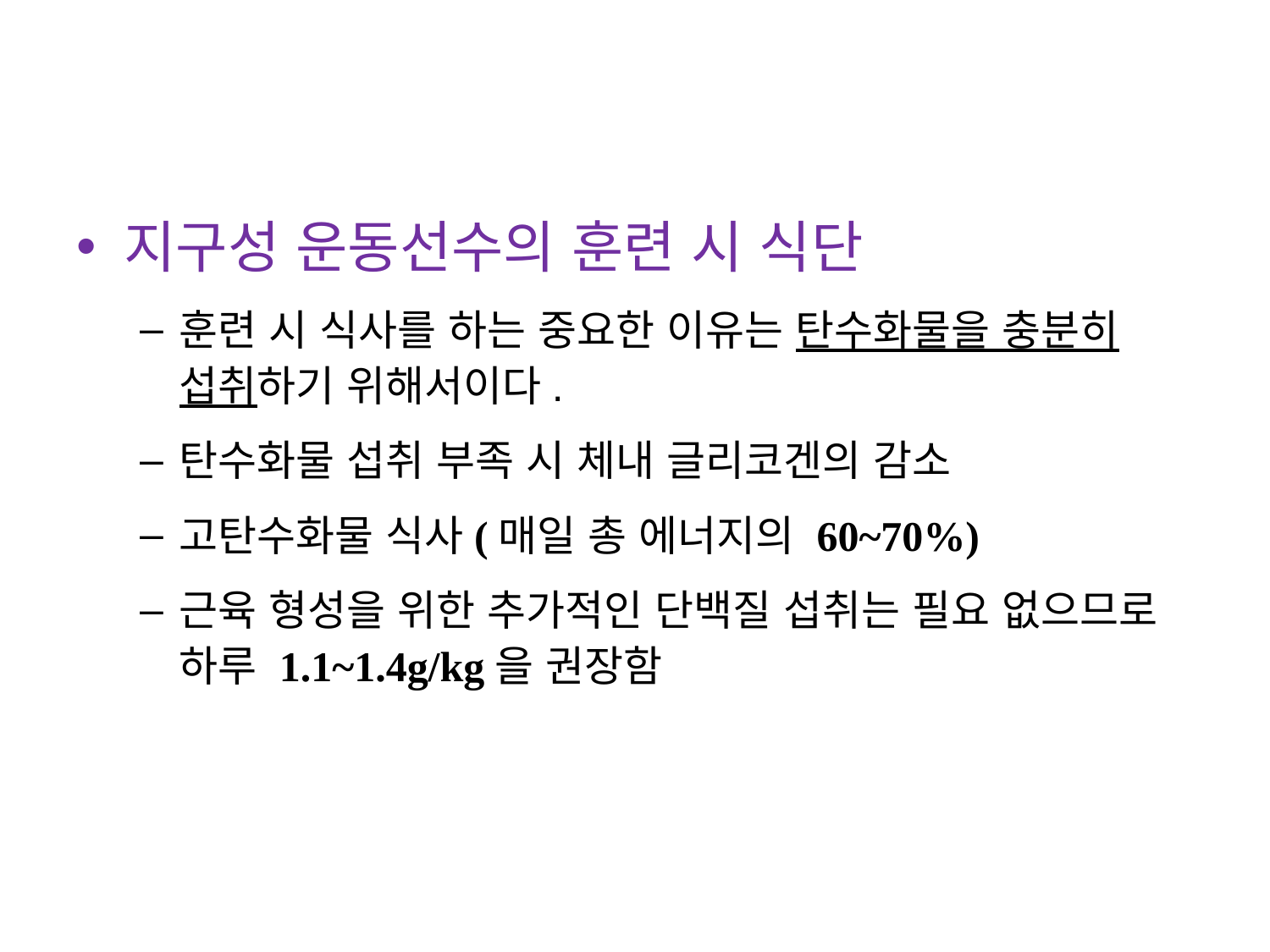

지구성 운동선수의 훈련 시 식단
훈련 시 식사를 하는 중요한 이유는 탄수화물을 충분히 섭취하기 위해서이다.
탄수화물 섭취 부족 시 체내 글리코겐의 감소
고탄수화물 식사(매일 총 에너지의 60~70%)
근육 형성을 위한 추가적인 단백질 섭취는 필요 없으므로 하루 1.1~1.4g/kg을 권장함